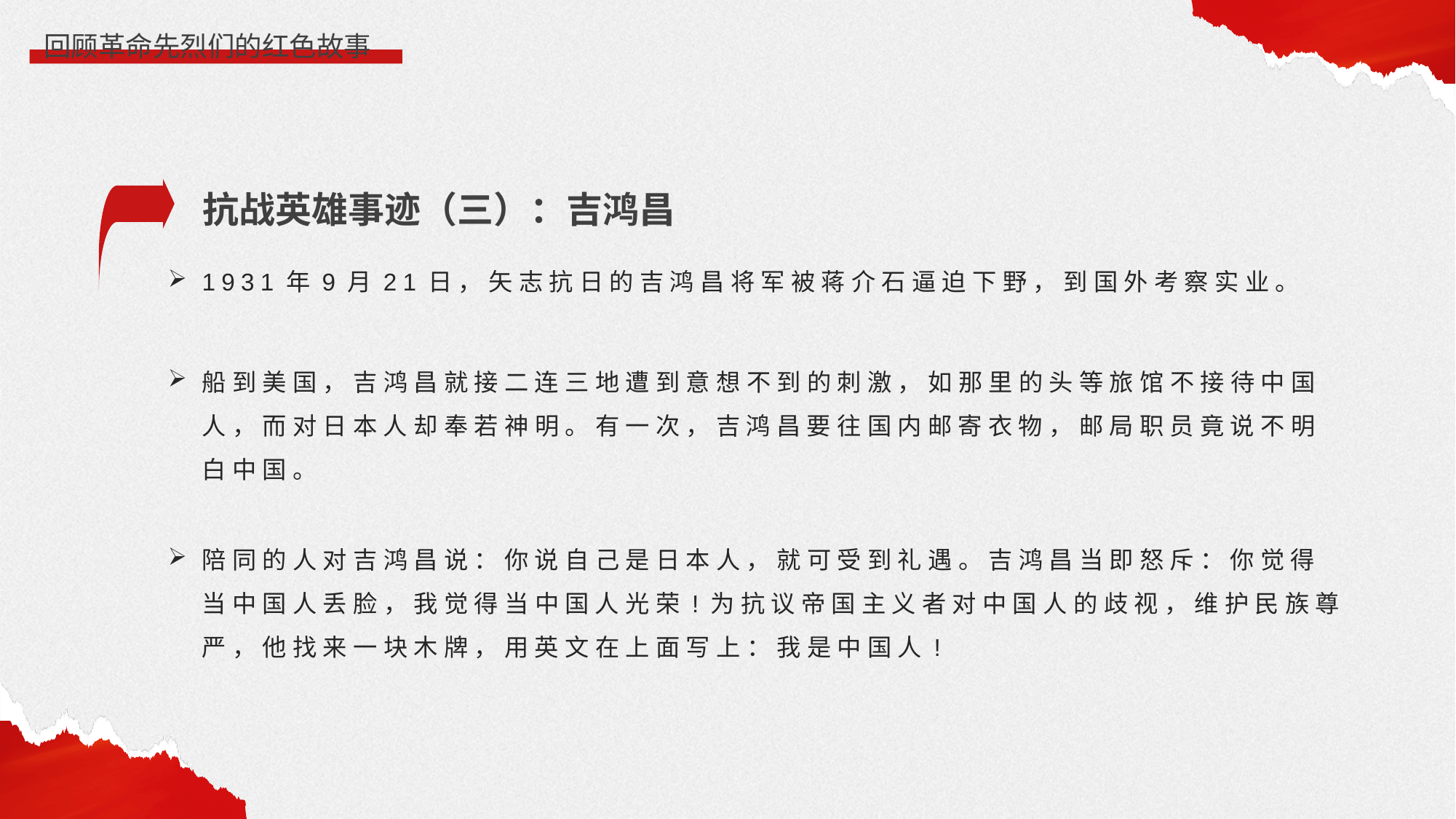

抗战英雄事迹（三）：吉鸿昌
1931年9月21日，矢志抗日的吉鸿昌将军被蒋介石逼迫下野，到国外考察实业。
船到美国，吉鸿昌就接二连三地遭到意想不到的刺激，如那里的头等旅馆不接待中国人，而对日本人却奉若神明。有一次，吉鸿昌要往国内邮寄衣物，邮局职员竟说不明白中国。
陪同的人对吉鸿昌说：你说自己是日本人，就可受到礼遇。吉鸿昌当即怒斥：你觉得当中国人丢脸，我觉得当中国人光荣!为抗议帝国主义者对中国人的歧视，维护民族尊严，他找来一块木牌，用英文在上面写上：我是中国人!